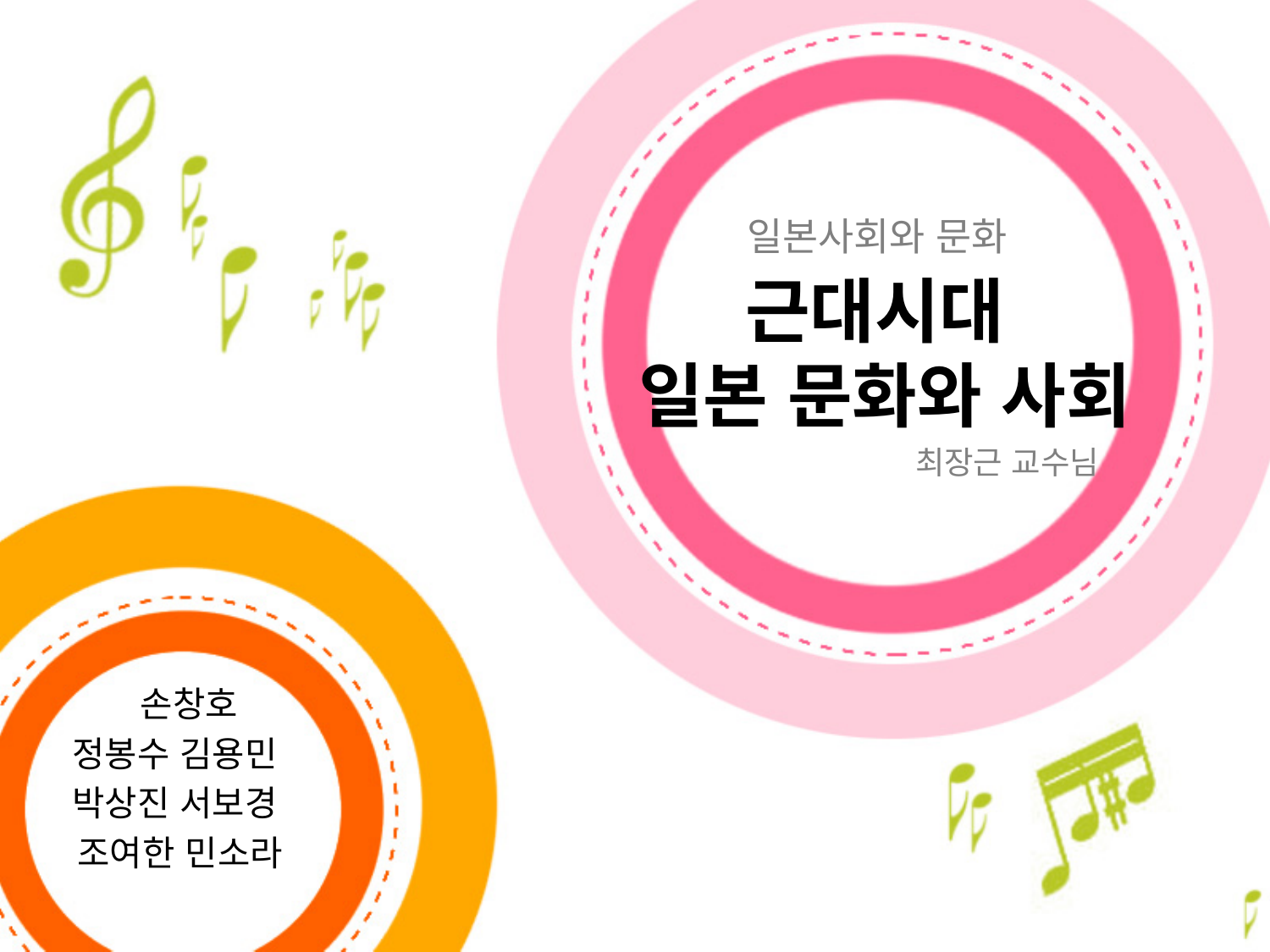

일본사회와 문화
# 근대시대 일본 문화와 사회
최장근 교수님
  손창호
정봉수 김용민
박상진 서보경
조여한 민소라